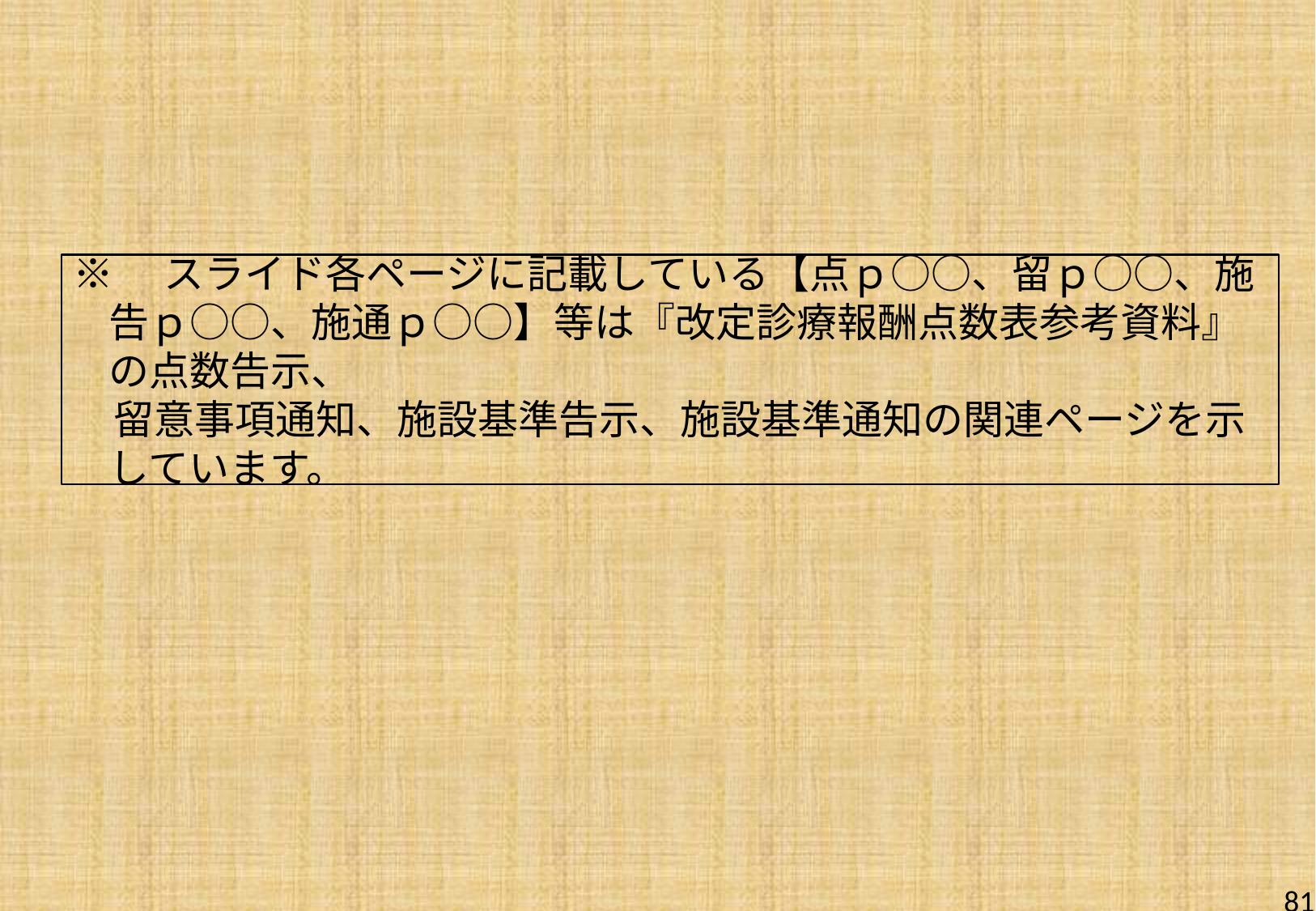

※　スライド各ページに記載している【点ｐ○○、留ｐ○○、施告ｐ○○、施通ｐ○○】等は『改定診療報酬点数表参考資料』の点数告示、
　留意事項通知、施設基準告示、施設基準通知の関連ページを示しています。
81